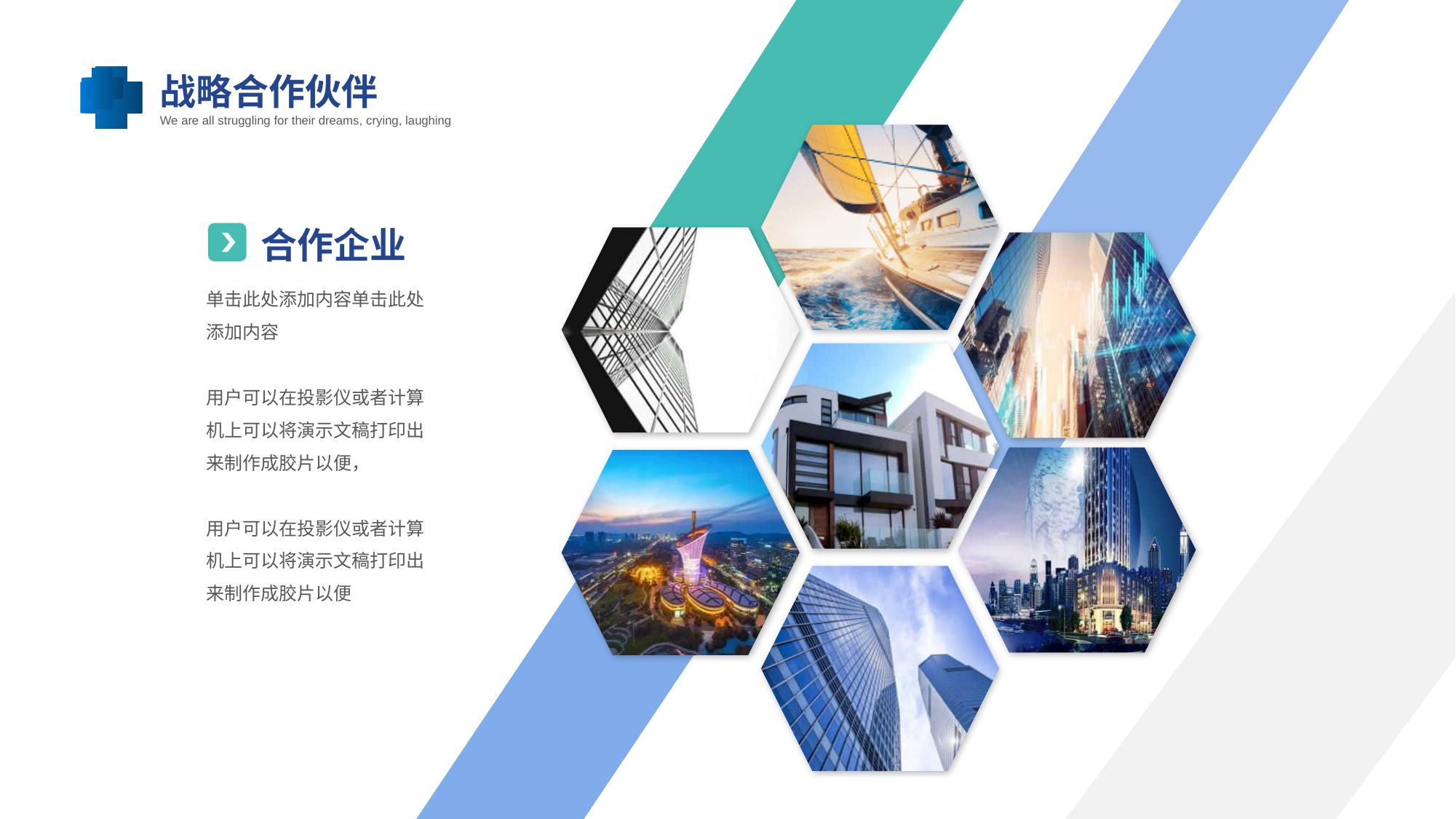

供应产品
We are all struggling for their dreams, crying, laughing

战略合作伙伴
We are all struggling for their dreams, crying, laughing

合作企业

单击此处添加内容单击此处添加内容

用户可以在投影仪或者计算机上可以将演示文稿打印出来制作成胶片以便，

用户可以在投影仪或者计算机上可以将演示文稿打印出来制作成胶片以便